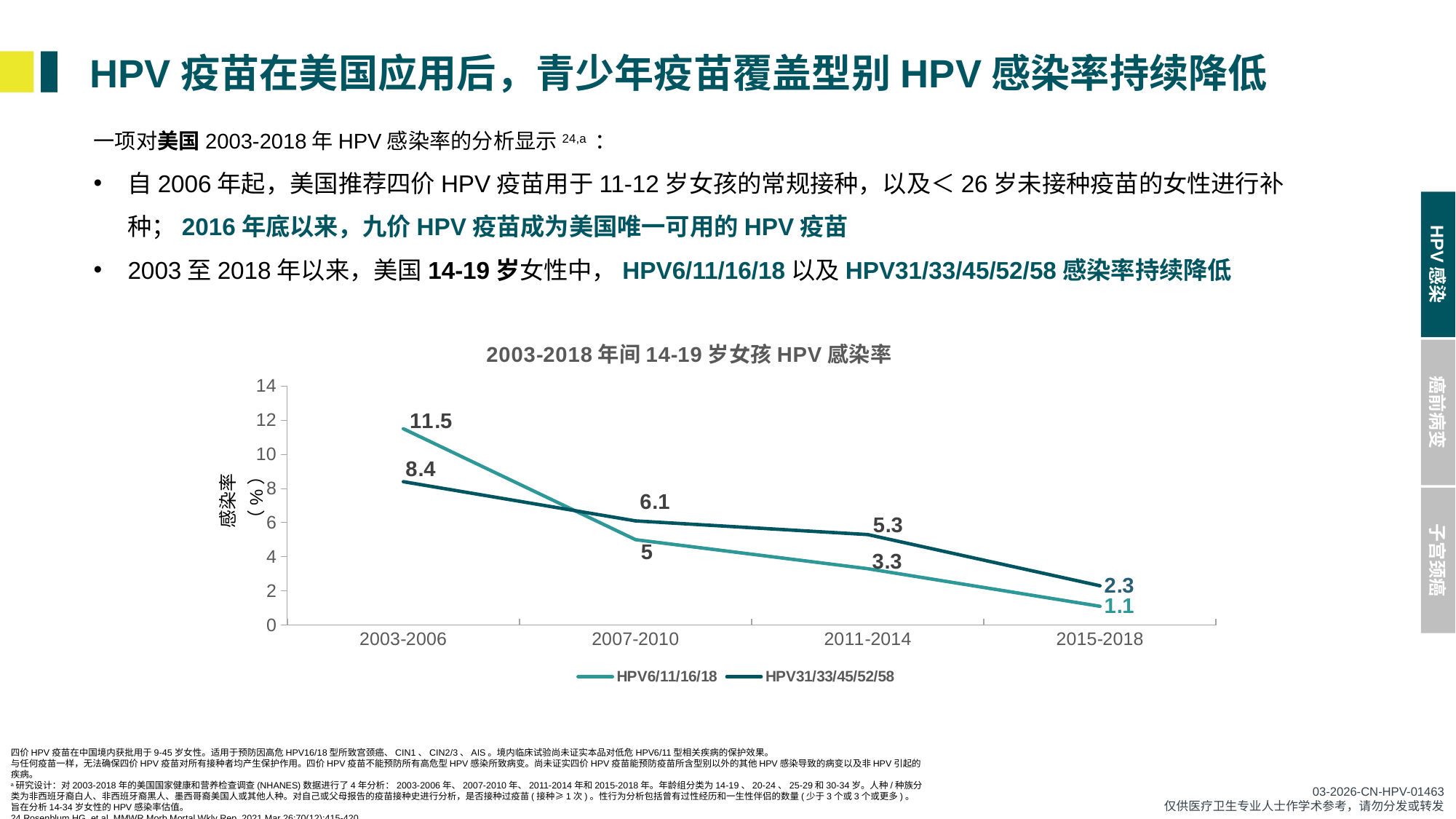

HPV疫苗在美国应用后，青少年疫苗覆盖型别HPV感染率持续降低
一项对美国2003-2018年HPV感染率的分析显示24,a ：
自2006年起，美国推荐四价HPV疫苗用于11-12岁女孩的常规接种，以及＜26岁未接种疫苗的女性进行补种；2016年底以来，九价HPV疫苗成为美国唯一可用的HPV疫苗
2003至2018年以来，美国14-19岁女性中，HPV6/11/16/18以及HPV31/33/45/52/58感染率持续降低
HPV感染

### Chart: 2003-2018年间14-19岁女孩HPV感染率

| Category | HPV6/11/16/18 | HPV31/33/45/52/58 |
|---|---|---|
| 2003-2006 | 11.5 | 8.4 |
| 2007-2010 | 5.0 | 6.1 |
| 2011-2014 | 3.3 | 5.3 |
| 2015-2018 | 1.1 | 2.3 |
感染率（%）
癌前病变
子宫颈癌
四价HPV疫苗在中国境内获批用于9-45岁女性。适用于预防因高危HPV16/18型所致宫颈癌、CIN1、CIN2/3、AIS。境内临床试验尚未证实本品对低危HPV6/11型相关疾病的保护效果。
与任何疫苗一样，无法确保四价HPV疫苗对所有接种者均产生保护作用。四价HPV疫苗不能预防所有高危型HPV感染所致病变。尚未证实四价HPV疫苗能预防疫苗所含型别以外的其他HPV感染导致的病变以及非HPV引起的疾病。
a研究设计：对2003-2018年的美国国家健康和营养检查调查(NHANES)数据进行了4年分析：2003-2006年、2007-2010年、2011-2014年和2015-2018年。年龄组分类为14-19、20-24、25-29和30-34岁。人种/种族分类为非西班牙裔白人、非西班牙裔黑人、墨西哥裔美国人或其他人种。对自己或父母报告的疫苗接种史进行分析，是否接种过疫苗(接种≥1次)。性行为分析包括曾有过性经历和一生性伴侣的数量(少于3个或3个或更多)。旨在分析14-34岁女性的HPV感染率估值。
24.Rosenblum HG, et al. MMWR Morb Mortal Wkly Rep. 2021 Mar 26;70(12):415-420.